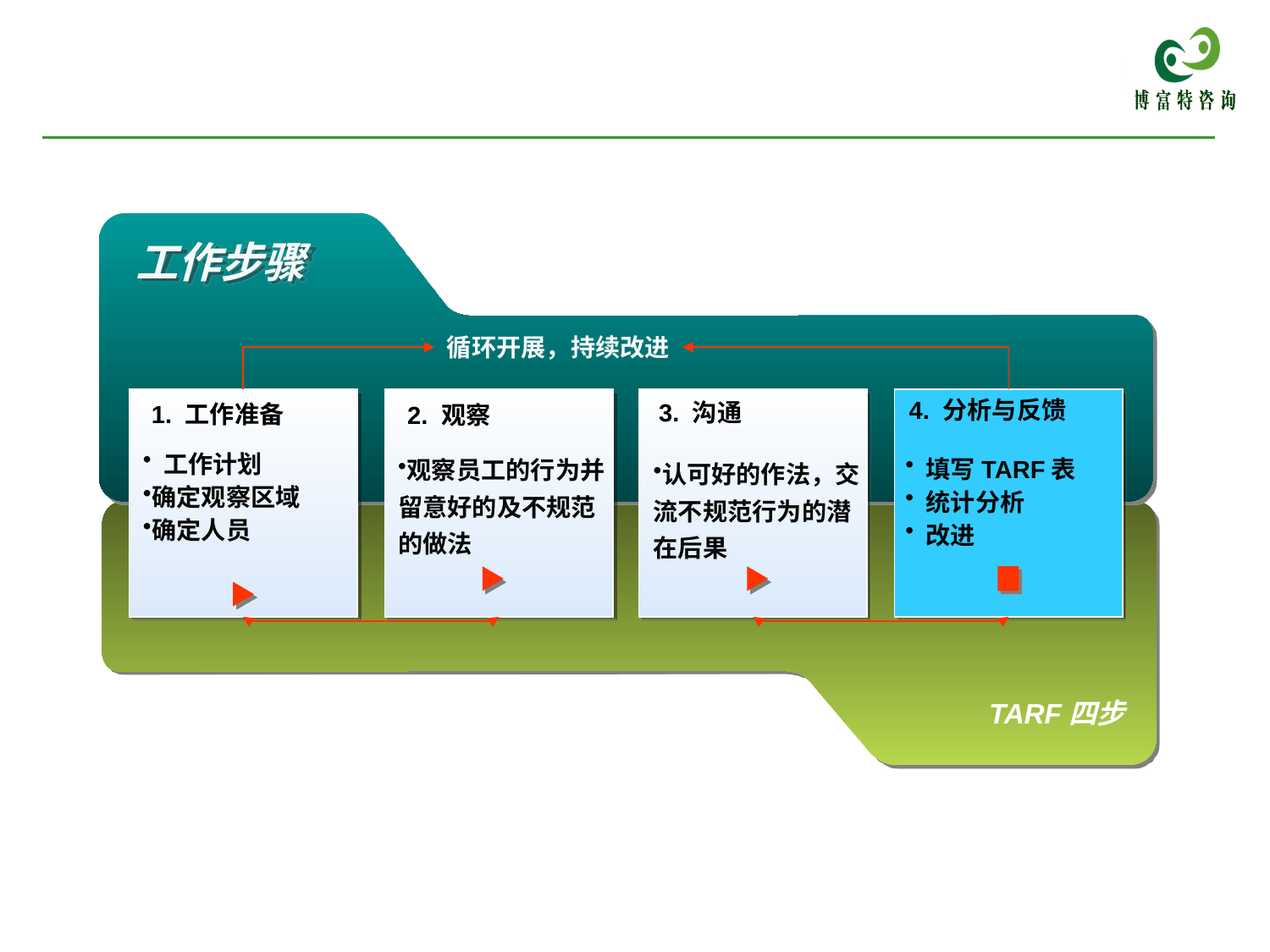

工作步骤
循环开展，持续改进
4. 分析与反馈

3. 沟通
1. 工作准备
2. 观察
观察员工的行为并留意好的及不规范的做法
认可好的作法，交流不规范行为的潜在后果
 工作计划
确定观察区域
确定人员
 填写TARF表
 统计分析
 改进

TARF四步
13